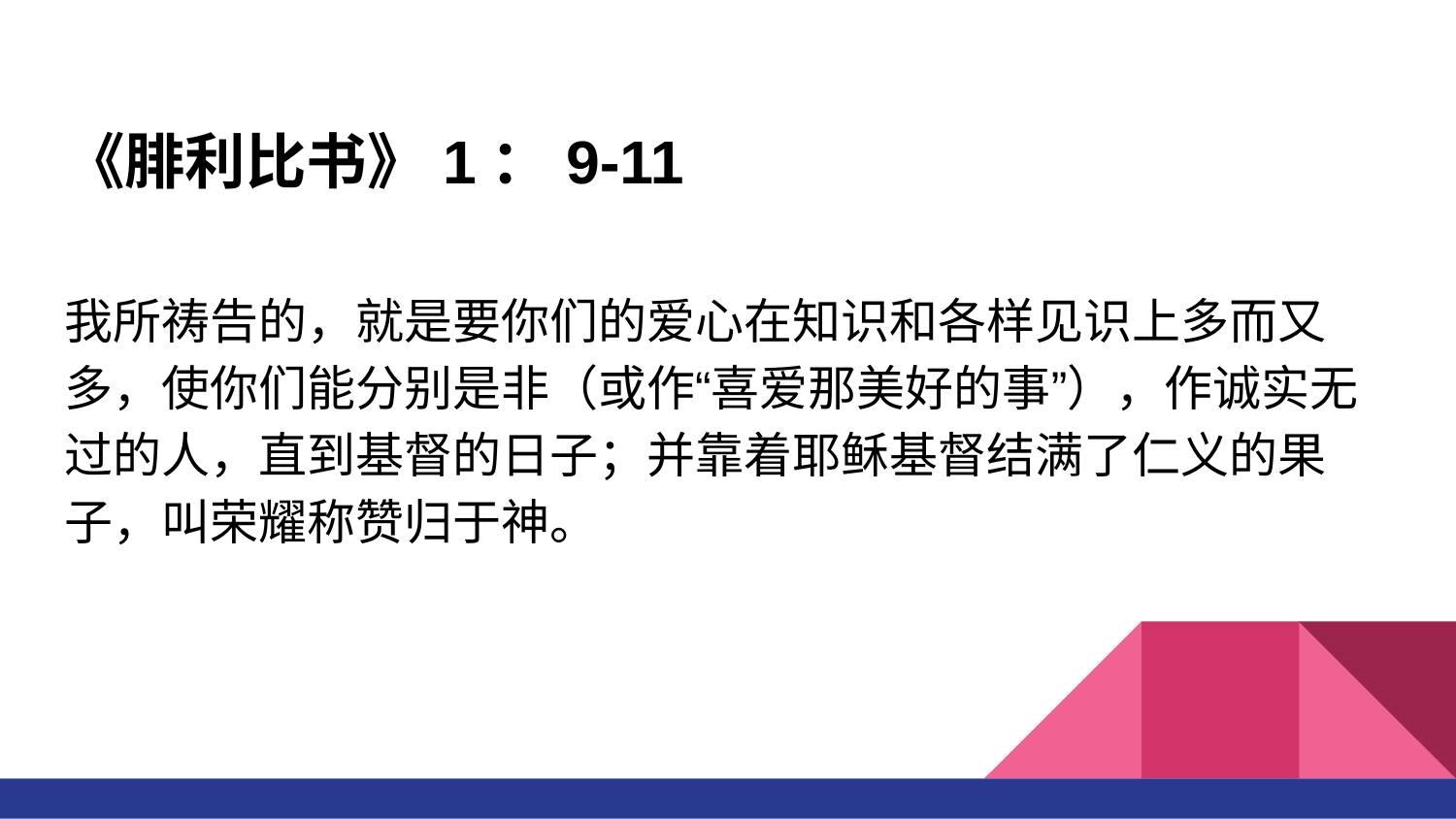

# 《腓利比书》1：9-11
我所祷告的，就是要你们的爱心在知识和各样见识上多而又多，使你们能分别是非（或作“喜爱那美好的事”），作诚实无过的人，直到基督的日子；并靠着耶稣基督结满了仁义的果子，叫荣耀称赞归于神。